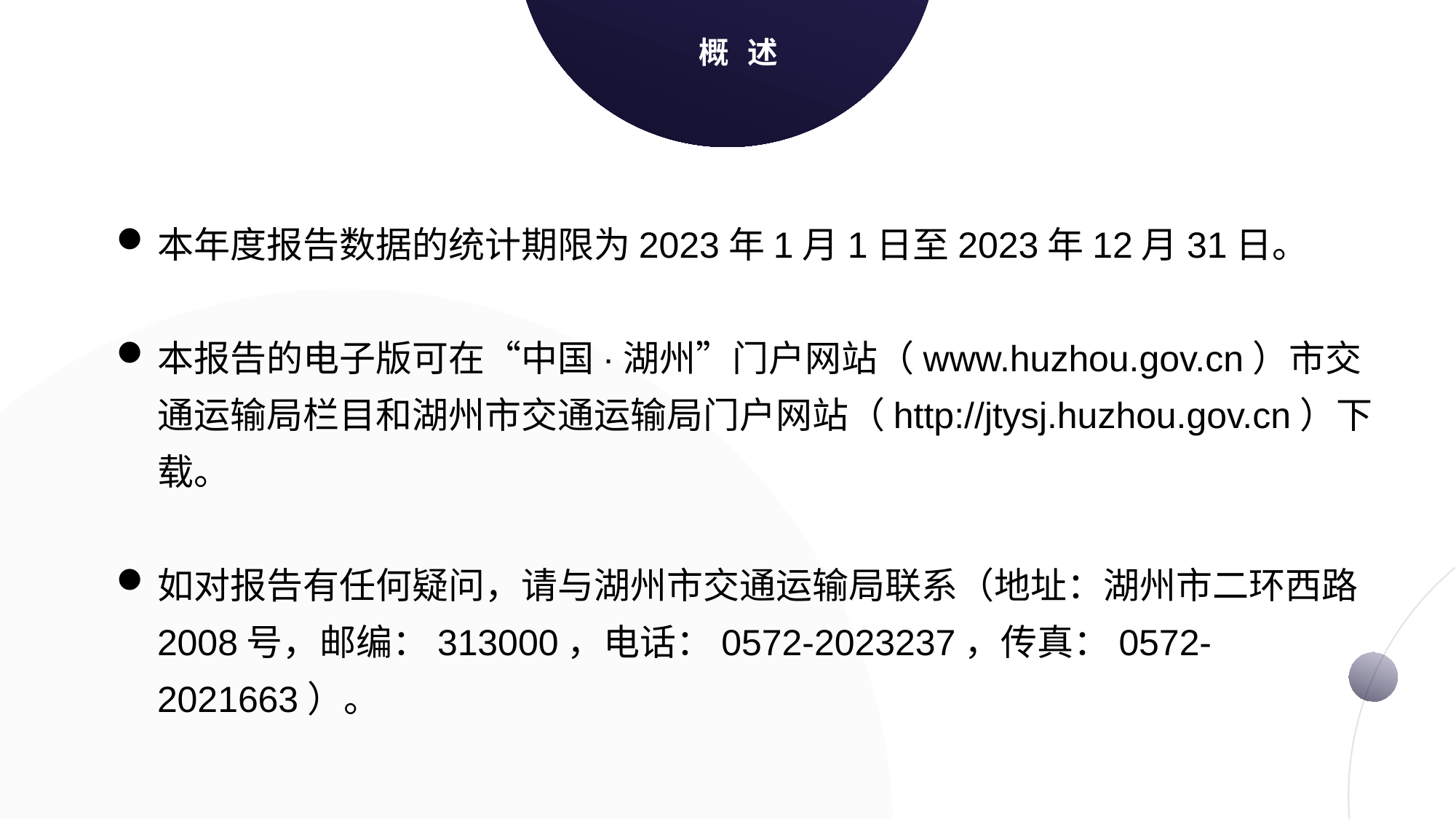

概述

本年度报告数据的统计期限为2023年1月1日至2023年12月31日。

本报告的电子版可在“中国·湖州”门户网站（www.huzhou.gov.cn）市交通运输局栏目和湖州市交通运输局门户网站（http://jtysj.huzhou.gov.cn）下载。

如对报告有任何疑问，请与湖州市交通运输局联系（地址：湖州市二环西路2008号，邮编：313000，电话：0572-2023237，传真：0572-2021663）。